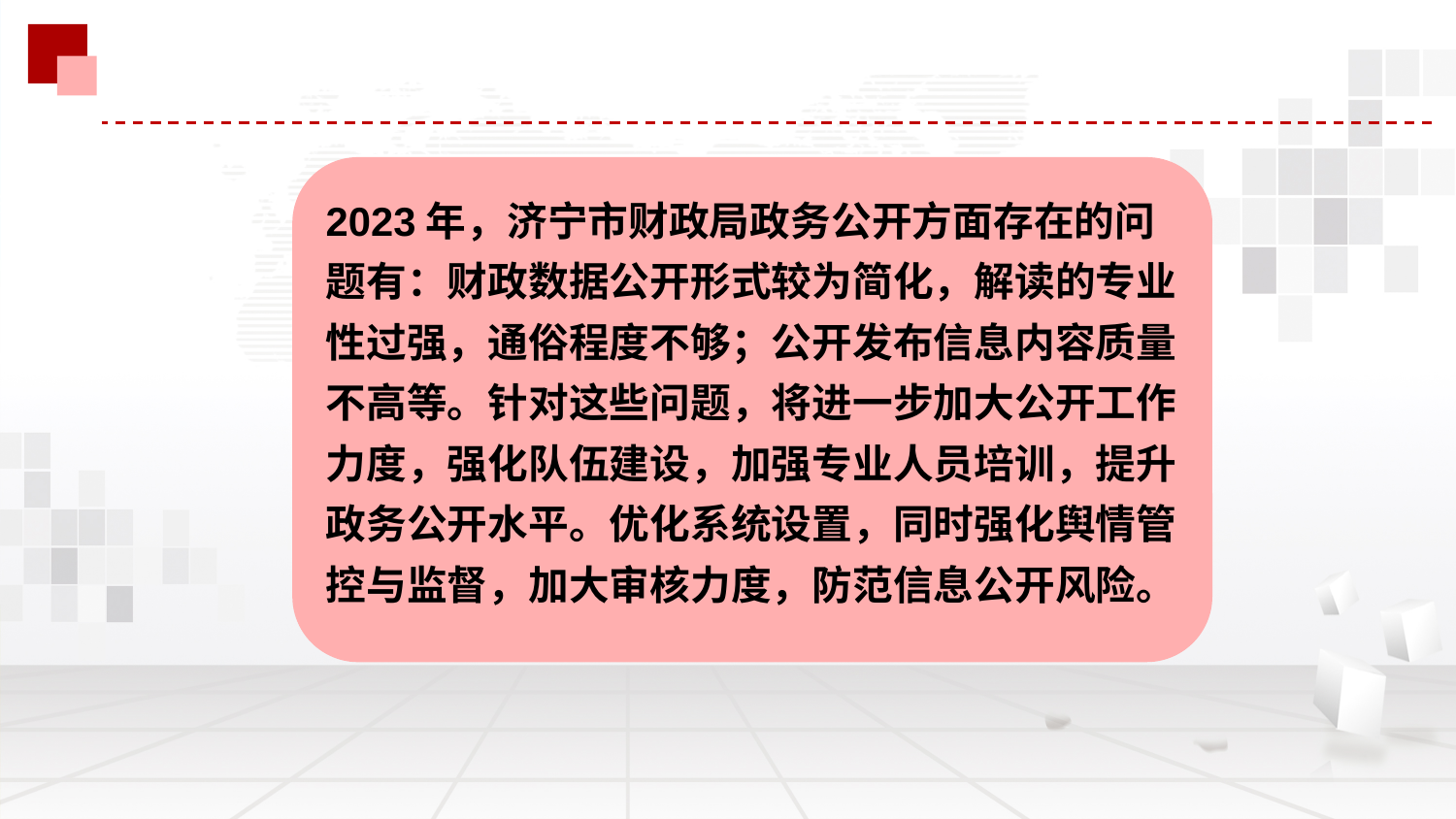

2023年，济宁市财政局政务公开方面存在的问题有：财政数据公开形式较为简化，解读的专业性过强，通俗程度不够；公开发布信息内容质量不高等。针对这些问题，将进一步加大公开工作力度，强化队伍建设，加强专业人员培训，提升政务公开水平。优化系统设置，同时强化舆情管控与监督，加大审核力度，防范信息公开风险。